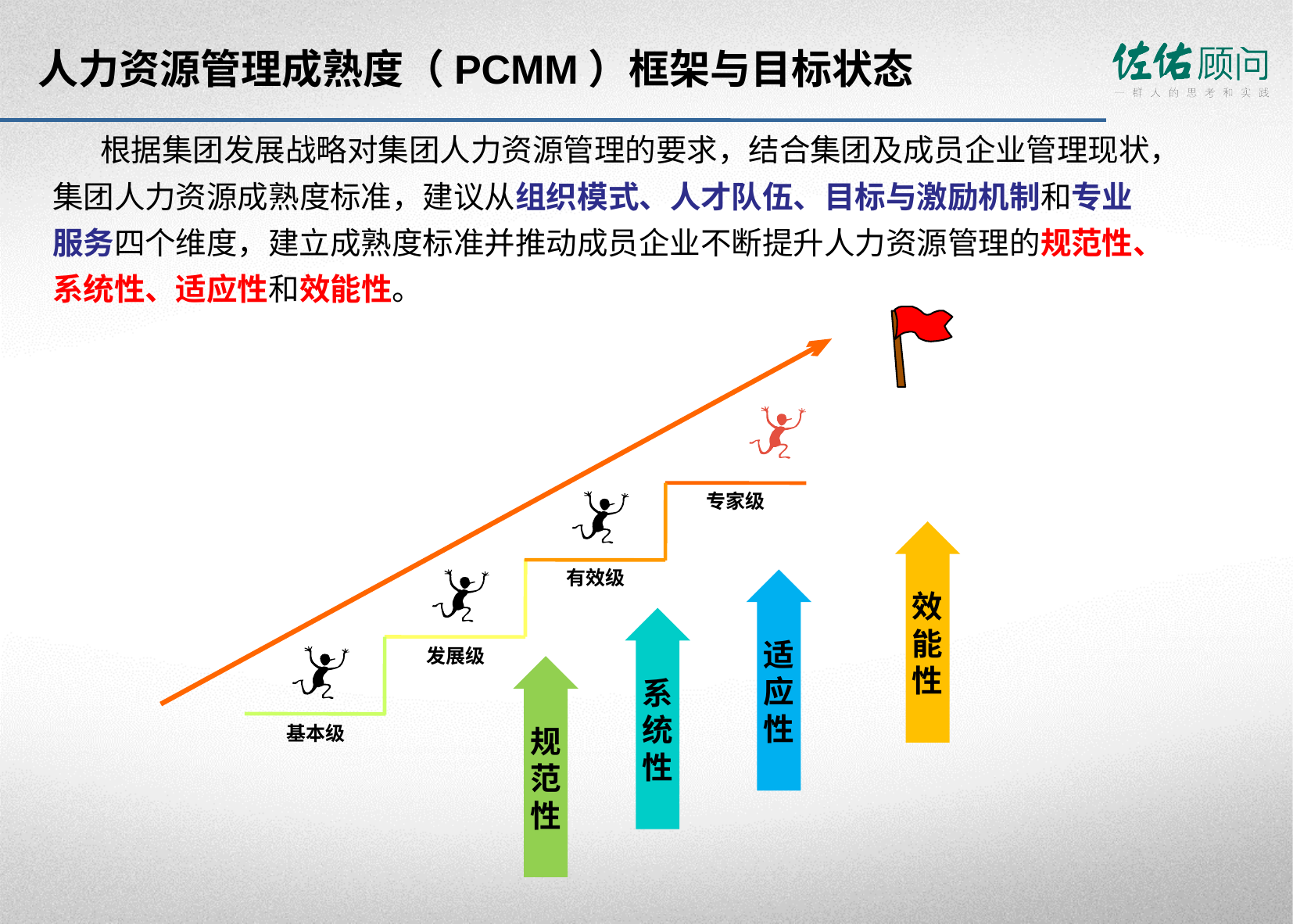

# 人力资源管理成熟度（PCMM）框架与目标状态
根据集团发展战略对集团人力资源管理的要求，结合集团及成员企业管理现状，集团人力资源成熟度标准，建议从组织模式、人才队伍、目标与激励机制和专业服务四个维度，建立成熟度标准并推动成员企业不断提升人力资源管理的规范性、系统性、适应性和效能性。

专家级

有效级

效
能
性
发展级

适
应
性
系
统
性
基本级
规
范
性